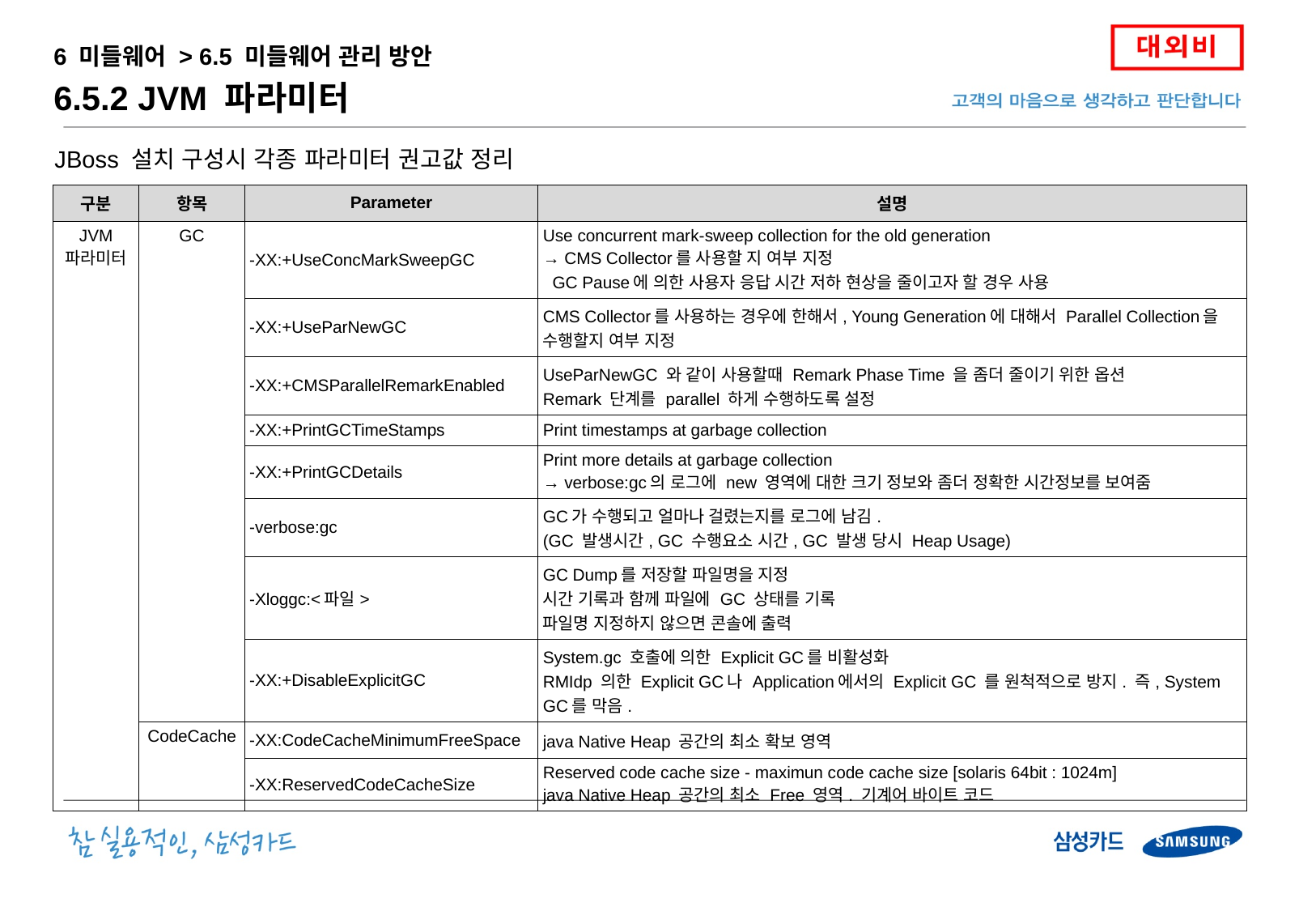

6 미들웨어 > 6.5 미들웨어 관리 방안
6.5.2 JVM 파라미터

JBoss 설치 구성시 각종 파라미터 권고값 정리
| 구분 | 항목 | Parameter | 설명 |
| --- | --- | --- | --- |
| JVM 파라미터 | GC | -XX:+UseConcMarkSweepGC | Use concurrent mark-sweep collection for the old generation → CMS Collector를 사용할 지 여부 지정 GC Pause에 의한 사용자 응답 시간 저하 현상을 줄이고자 할 경우 사용 |
|  |  | -XX:+UseParNewGC | CMS Collector를 사용하는 경우에 한해서, Young Generation에 대해서 Parallel Collection을 수행할지 여부 지정 |
|  |  | -XX:+CMSParallelRemarkEnabled | UseParNewGC 와 같이 사용할때 Remark Phase Time 을 좀더 줄이기 위한 옵션 Remark 단계를 parallel 하게 수행하도록 설정 |
|  |  | -XX:+PrintGCTimeStamps | Print timestamps at garbage collection |
|  |  | -XX:+PrintGCDetails | Print more details at garbage collection → verbose:gc의 로그에 new 영역에 대한 크기 정보와 좀더 정확한 시간정보를 보여줌 |
|  |  | -verbose:gc | GC가 수행되고 얼마나 걸렸는지를 로그에 남김. (GC 발생시간, GC 수행요소 시간, GC 발생 당시 Heap Usage) |
|  |  | -Xloggc:<파일> | GC Dump를 저장할 파일명을 지정 시간 기록과 함께 파일에 GC 상태를 기록 파일명 지정하지 않으면 콘솔에 출력 |
|  |  | -XX:+DisableExplicitGC | System.gc 호출에 의한 Explicit GC를 비활성화 RMIdp 의한 Explicit GC나 Application에서의 Explicit GC 를 원척적으로 방지. 즉, System GC를 막음. |
|  | CodeCache | -XX:CodeCacheMinimumFreeSpace | java Native Heap 공간의 최소 확보 영역 |
|  |  | -XX:ReservedCodeCacheSize | Reserved code cache size - maximun code cache size [solaris 64bit : 1024m] java Native Heap 공간의 최소 Free 영역. 기계어 바이트 코드 |